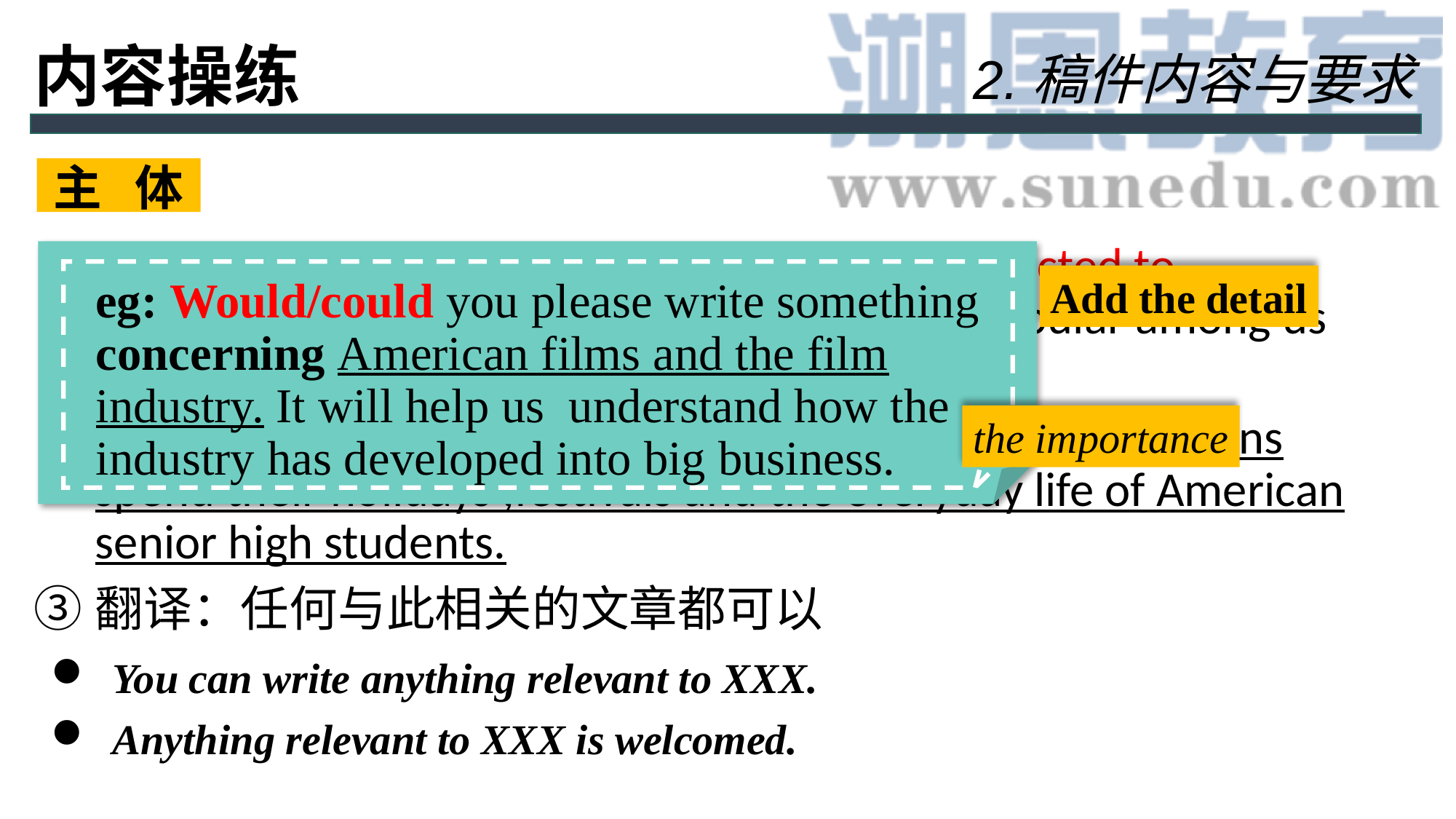

内容操练
2.稿件内容与要求

主   体
The Foreign Culture section where you are expected to contribute articles on our newspaper is very popular among us students.
We would especially welcome articles about how Americans spend their holidays ,festivals and the everyday life of American senior high students.
翻译：任何与此相关的文章都可以

Add the detail
     eg: Would/could you please write something concerning American films and the film industry. It will help us  understand how the industry has developed into big business.
the importance
You can write anything relevant to XXX.
Anything relevant to XXX is welcomed.